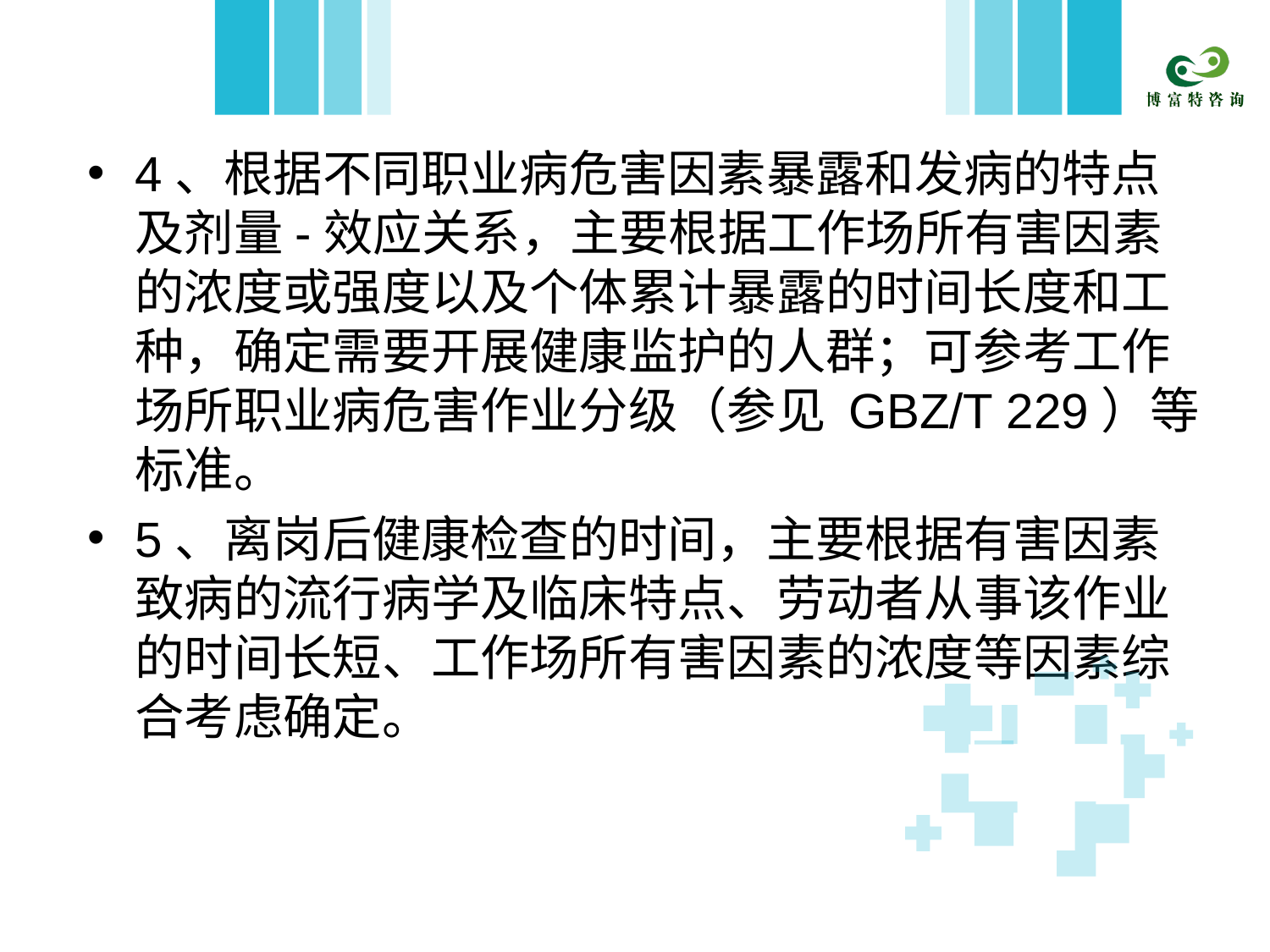

4、根据不同职业病危害因素暴露和发病的特点及剂量-效应关系，主要根据工作场所有害因素的浓度或强度以及个体累计暴露的时间长度和工种，确定需要开展健康监护的人群；可参考工作场所职业病危害作业分级（参见 GBZ/T 229）等标准。
5、离岗后健康检查的时间，主要根据有害因素致病的流行病学及临床特点、劳动者从事该作业的时间长短、工作场所有害因素的浓度等因素综合考虑确定。